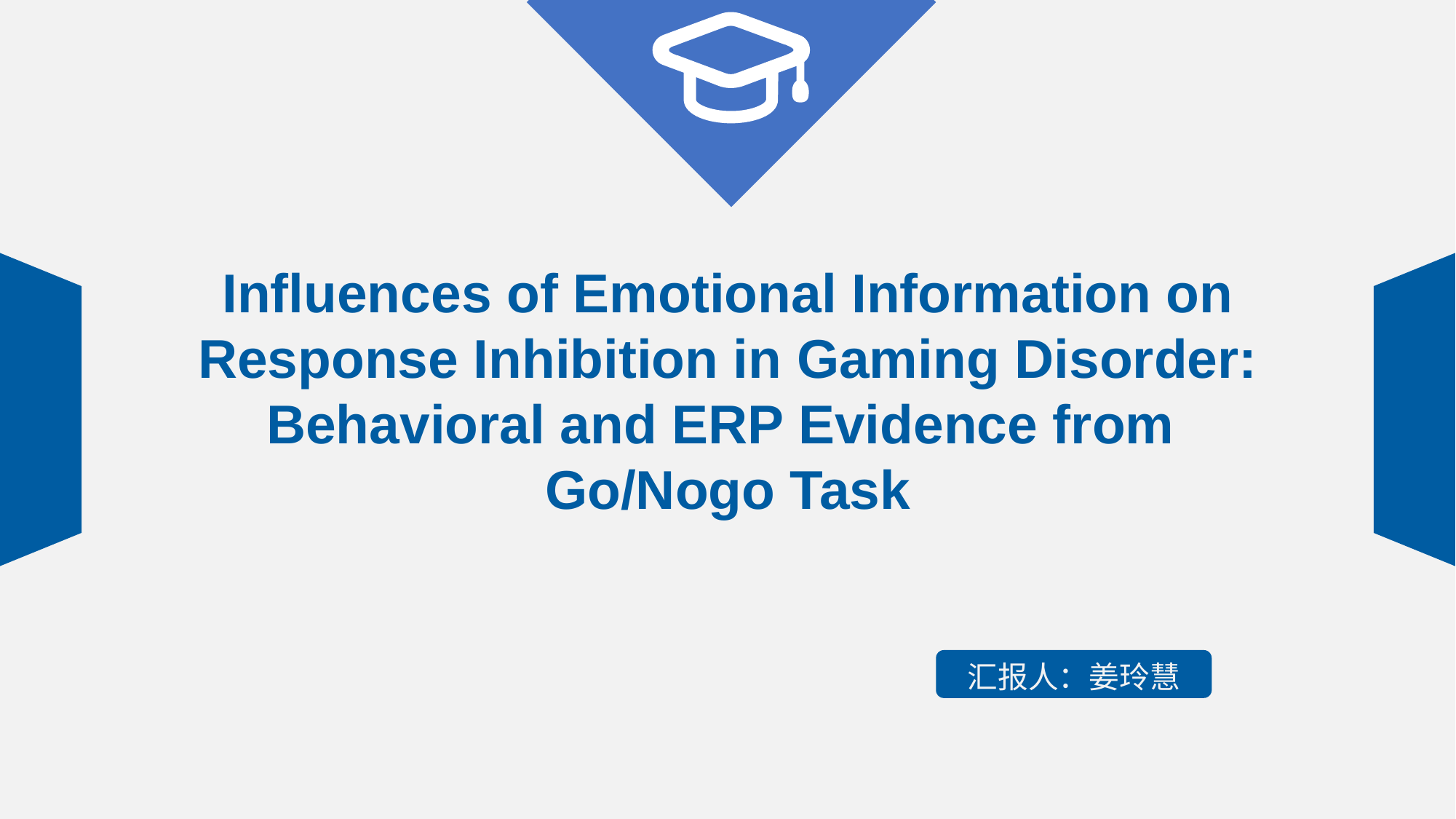

Influences of Emotional Information on Response Inhibition in Gaming Disorder: Behavioral and ERP Evidence from
Go/Nogo Task

汇报人：姜玲慧